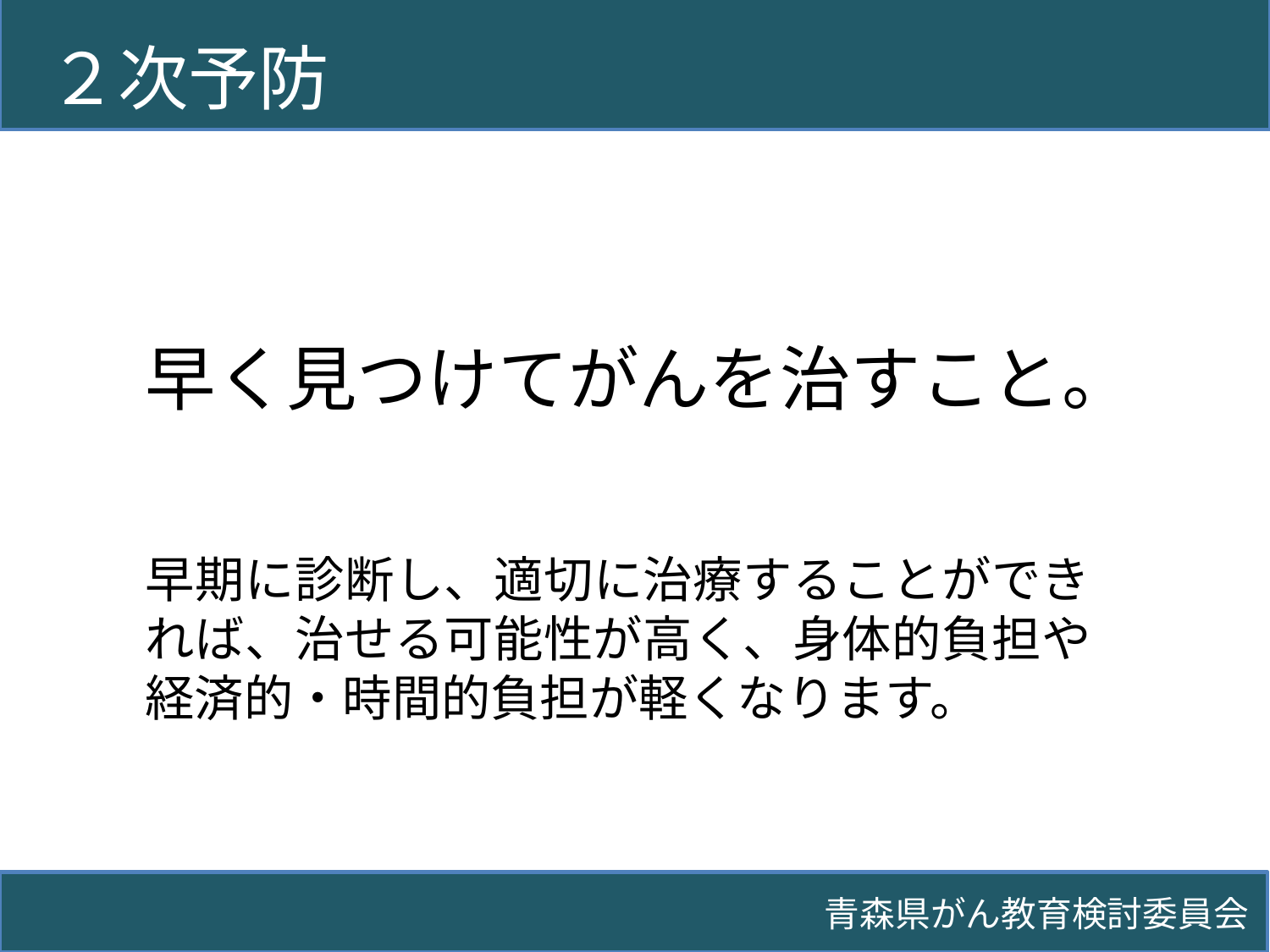

２次予防
早く見つけてがんを治すこと。
早期に診断し、適切に治療することができれば、治せる可能性が高く、身体的負担や経済的・時間的負担が軽くなります。

青森県がん教育検討委員会